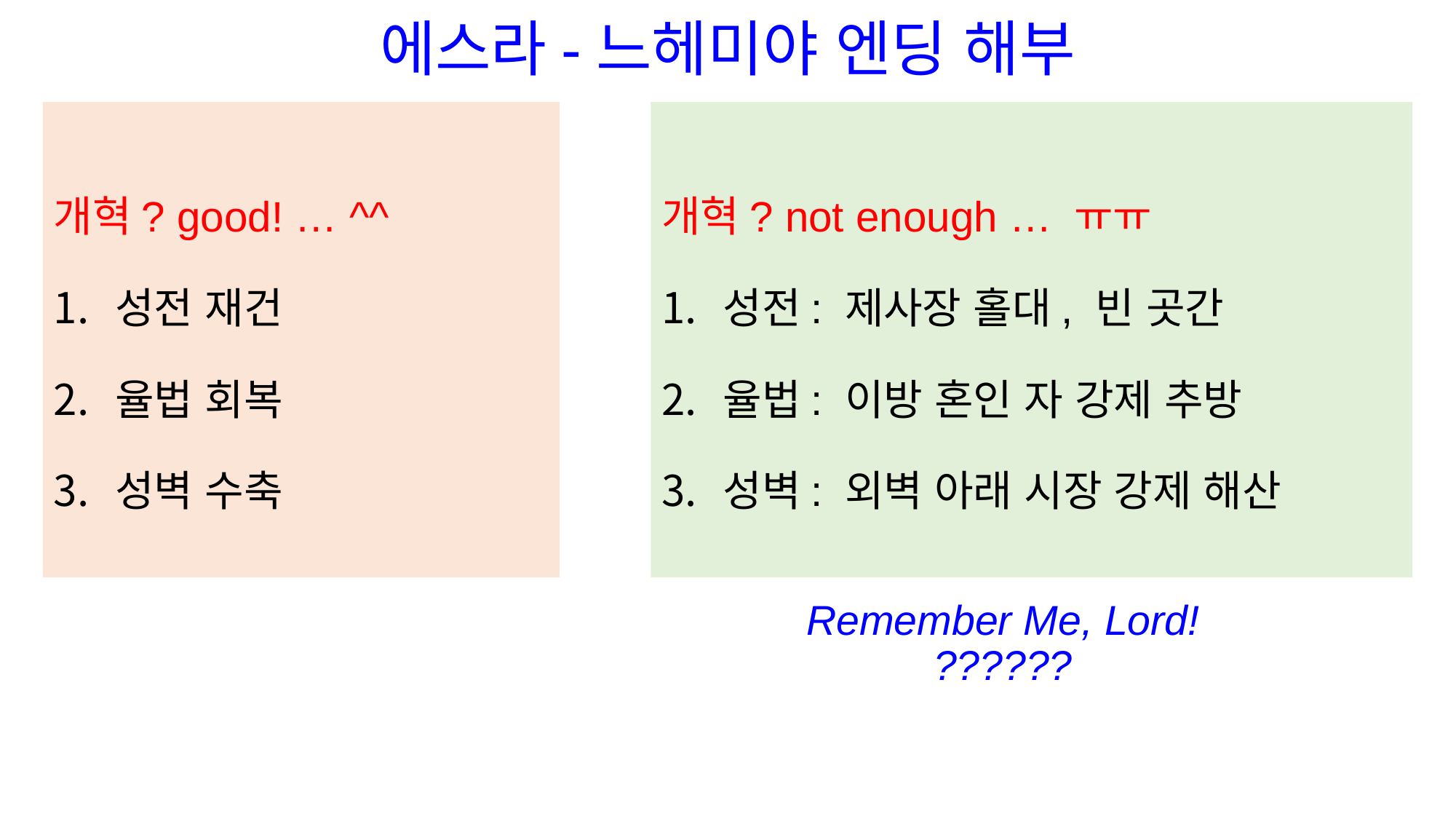

# 에스라-느헤미야 엔딩 해부
개혁? good! … ^^
성전 재건
율법 회복
성벽 수축
개혁? not enough … ㅠㅠ
성전: 제사장 홀대, 빈 곳간
율법: 이방 혼인 자 강제 추방
성벽: 외벽 아래 시장 강제 해산
Remember Me, Lord!
??????